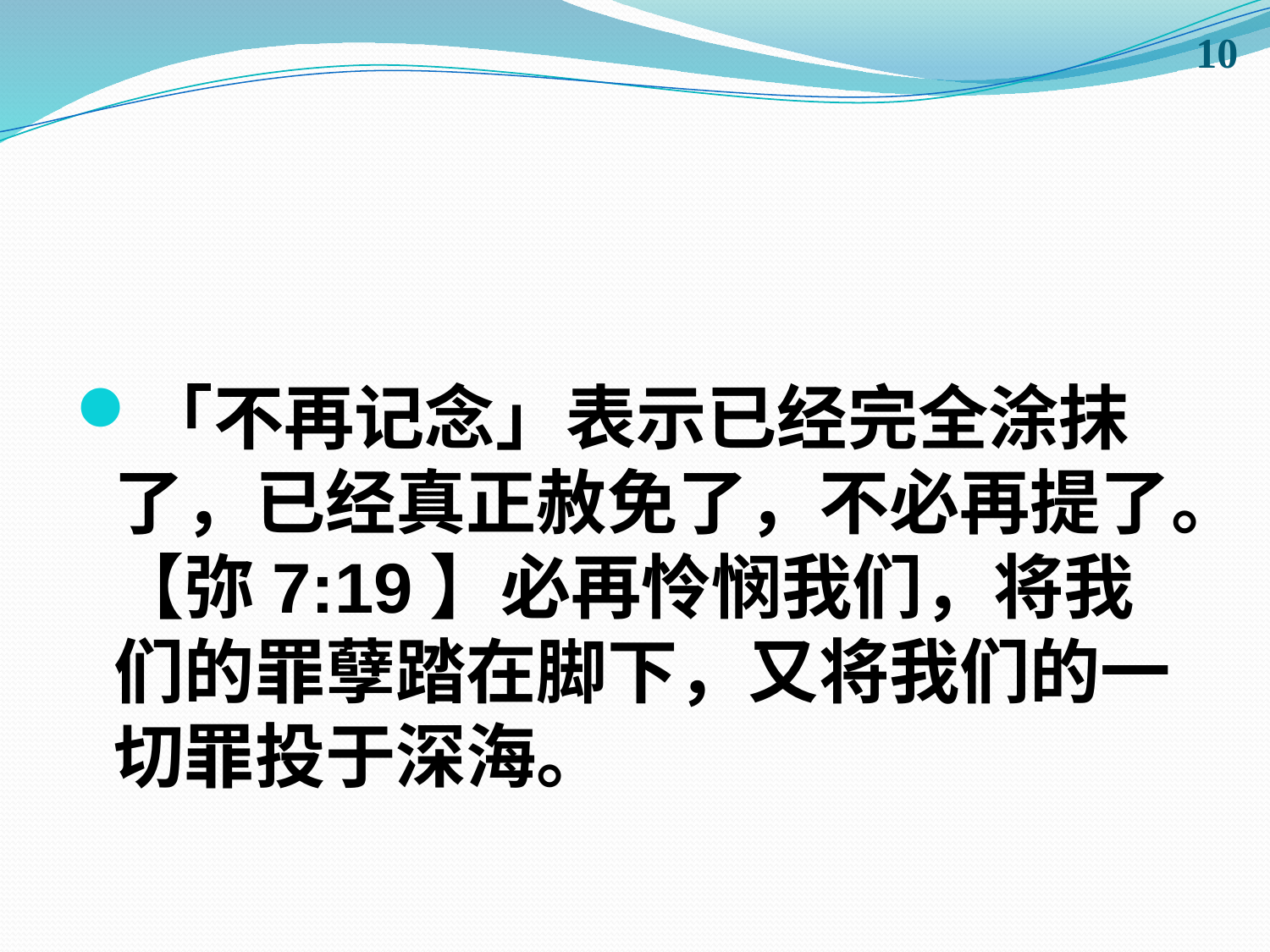

10
#

「不再记念」表示已经完全涂抹了，已经真正赦免了，不必再提了。【弥7:19】必再怜悯我们，将我们的罪孽踏在脚下，又将我们的一切罪投于深海。